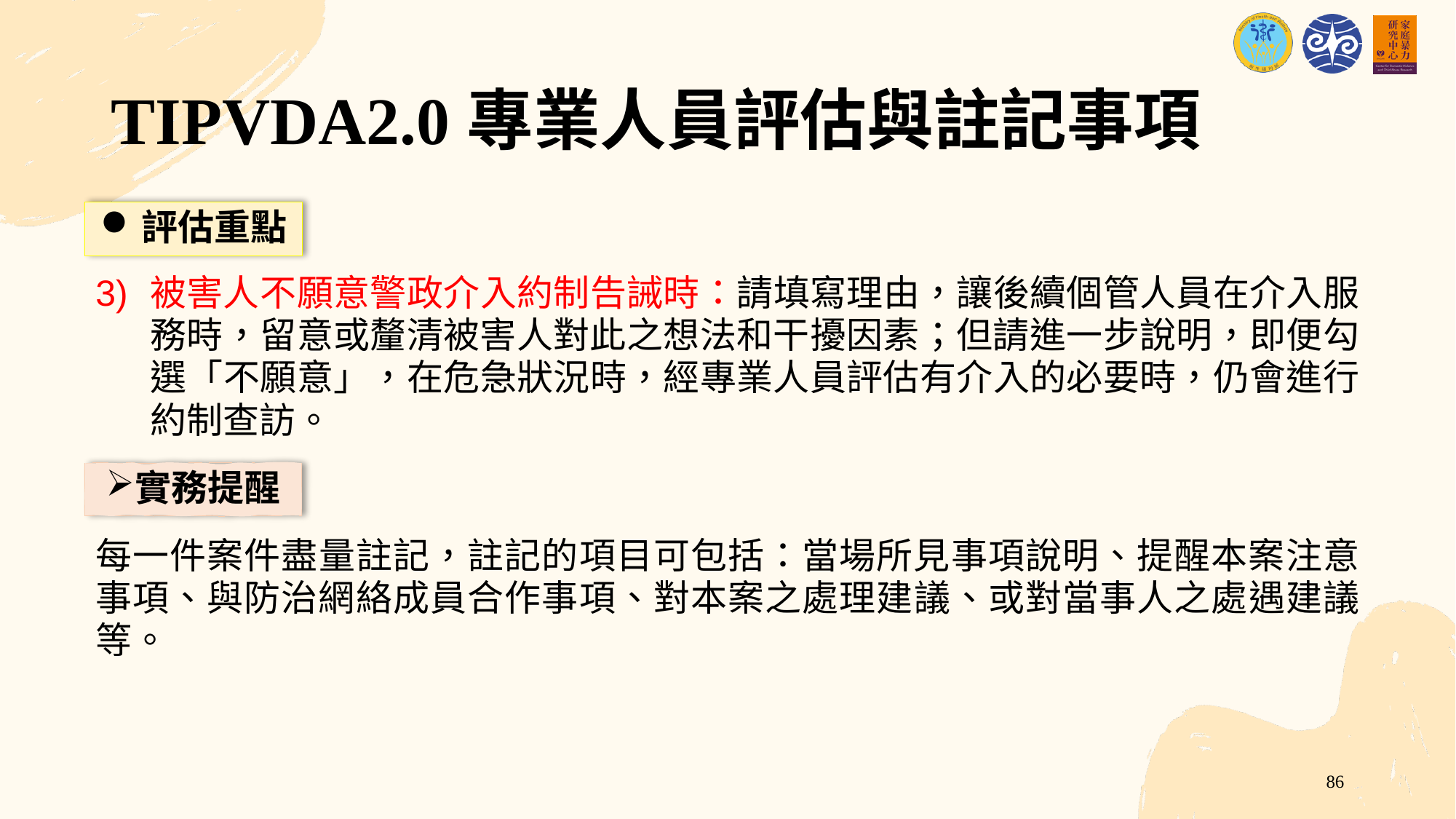

# TIPVDA2.0專業人員評估與註記事項
評估重點
被害人不願意警政介入約制告誡時：請填寫理由，讓後續個管人員在介入服務時，留意或釐清被害人對此之想法和干擾因素；但請進一步說明，即便勾選「不願意」，在危急狀況時，經專業人員評估有介入的必要時，仍會進行約制查訪。
實務提醒
每一件案件盡量註記，註記的項目可包括：當場所見事項說明、提醒本案注意事項、與防治網絡成員合作事項、對本案之處理建議、或對當事人之處遇建議等。
86